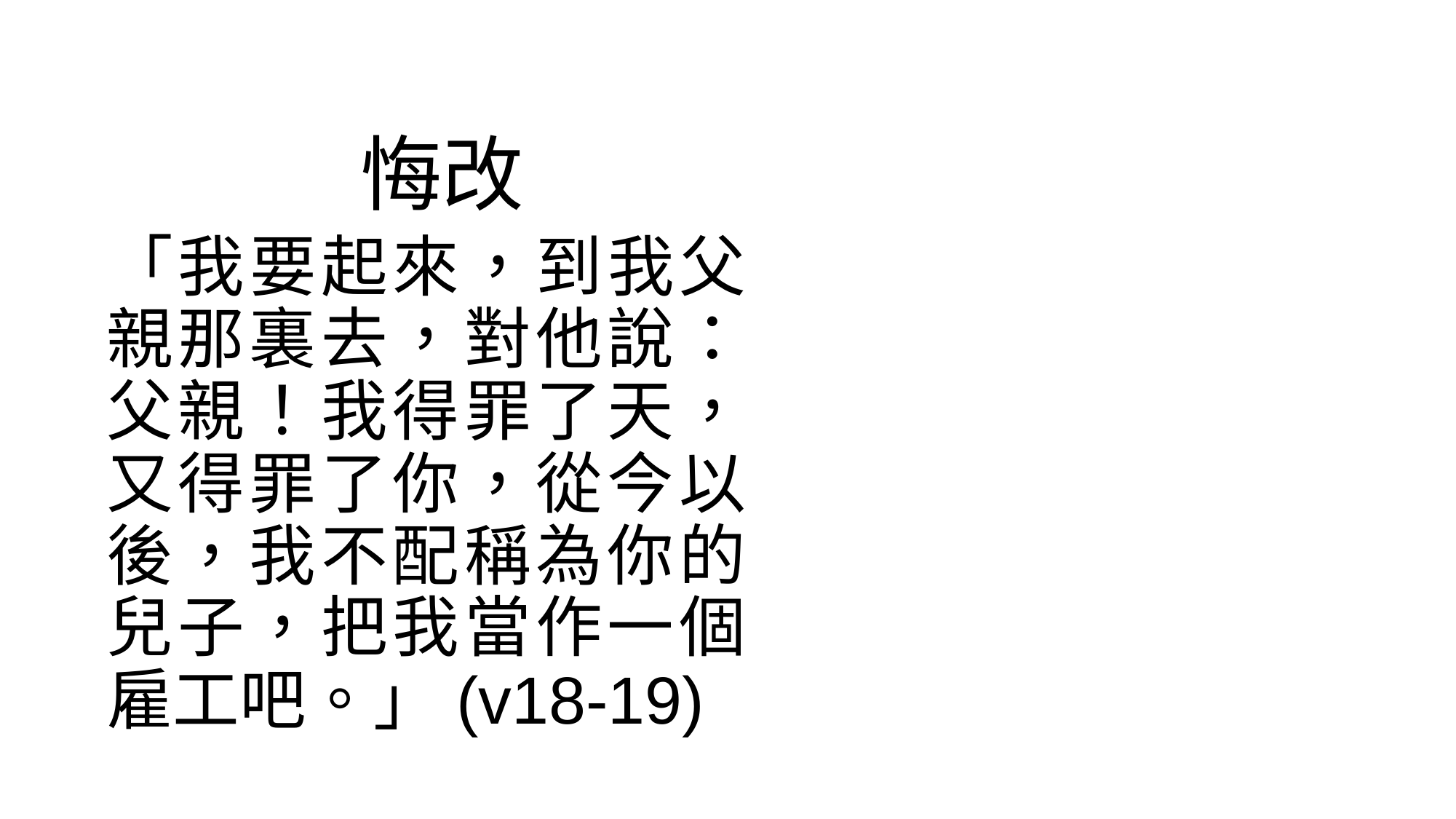

悔改

「我要起來，到我父親那裏去，對他說：父親！我得罪了天，又得罪了你，從今以後，我不配稱為你的兒子，把我當作一個雇工吧。」(v18-19)